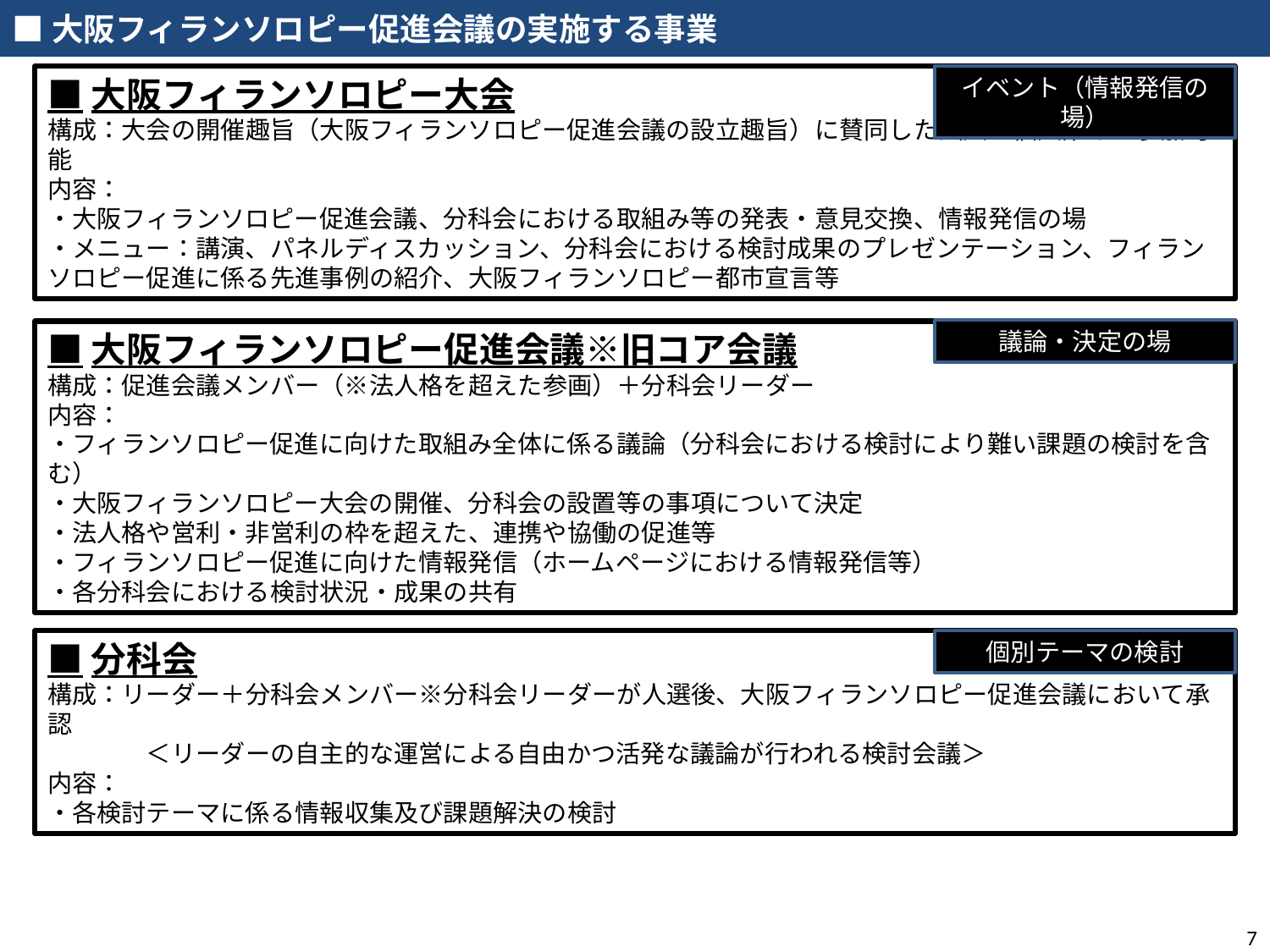

■大阪フィランソロピー促進会議の実施する事業
■大阪フィランソロピー大会
構成：大会の開催趣旨（大阪フィランソロピー促進会議の設立趣旨）に賛同した法人・個人誰もが参加可能
内容：
・大阪フィランソロピー促進会議、分科会における取組み等の発表・意見交換、情報発信の場
・メニュー：講演、パネルディスカッション、分科会における検討成果のプレゼンテーション、フィランソロピー促進に係る先進事例の紹介、大阪フィランソロピー都市宣言等
イベント（情報発信の場）
議論・決定の場
■大阪フィランソロピー促進会議※旧コア会議
構成：促進会議メンバー（※法人格を超えた参画）＋分科会リーダー
内容：
・フィランソロピー促進に向けた取組み全体に係る議論（分科会における検討により難い課題の検討を含む）
・大阪フィランソロピー大会の開催、分科会の設置等の事項について決定
・法人格や営利・非営利の枠を超えた、連携や協働の促進等
・フィランソロピー促進に向けた情報発信（ホームページにおける情報発信等）
・各分科会における検討状況・成果の共有
■分科会
構成：リーダー＋分科会メンバー※分科会リーダーが人選後、大阪フィランソロピー促進会議において承認
　　　　＜リーダーの自主的な運営による自由かつ活発な議論が行われる検討会議＞
内容：
・各検討テーマに係る情報収集及び課題解決の検討
個別テーマの検討
7